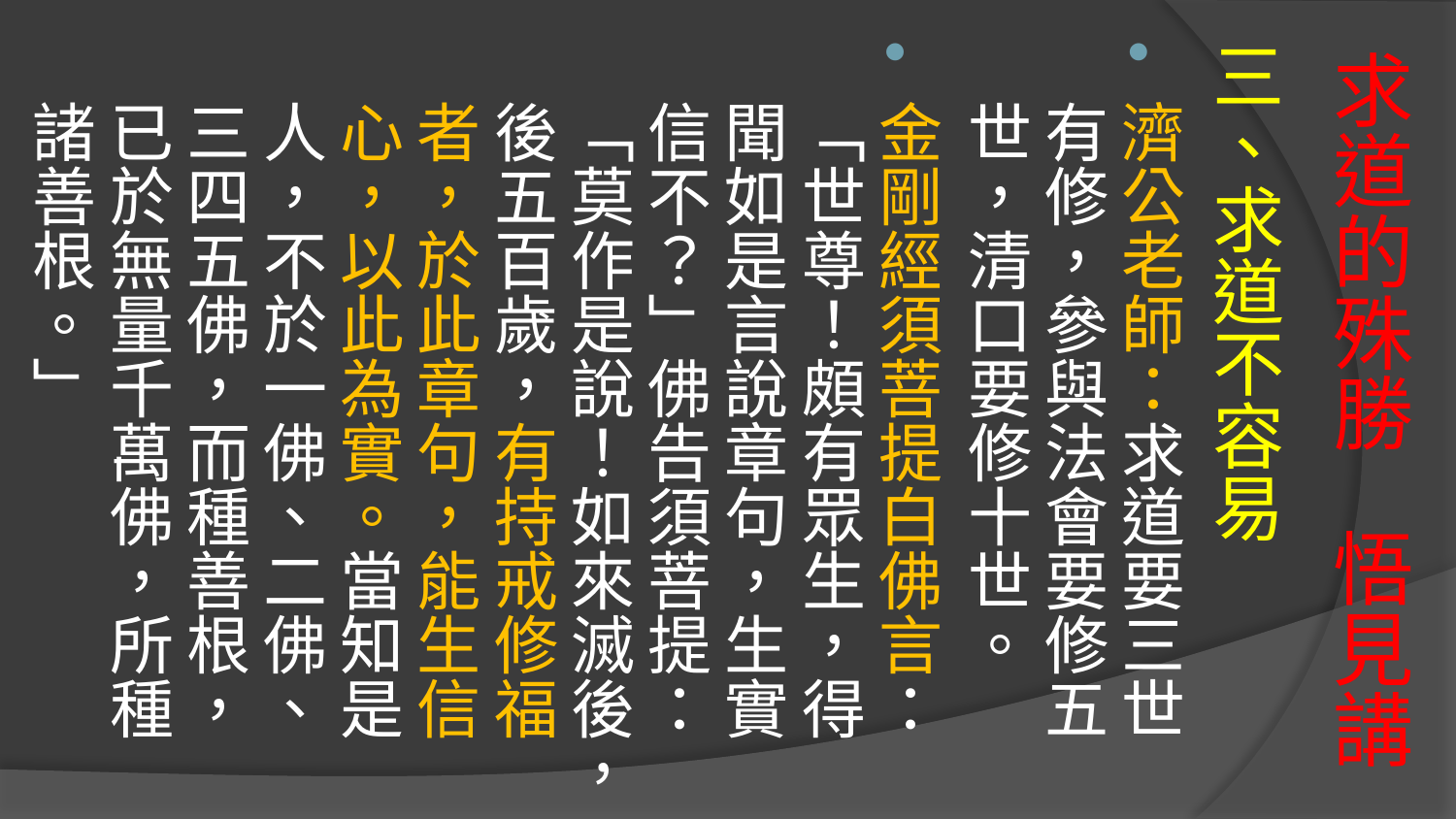

三、求道不容易
濟公老師：求道要三世有修，參與法會要修五世，清口要修十世。
金剛經須菩提白佛言：「世尊！頗有眾生，得聞如是言說章句，生實信不？」佛告須菩提：「莫作是說！如來滅後，後五百歲，有持戒修福者，於此章句，能生信心，以此為實。當知是人，不於一佛、二佛、三四五佛，而種善根，已於無量千萬佛，所種諸善根。」
# 求道的殊勝    悟見講